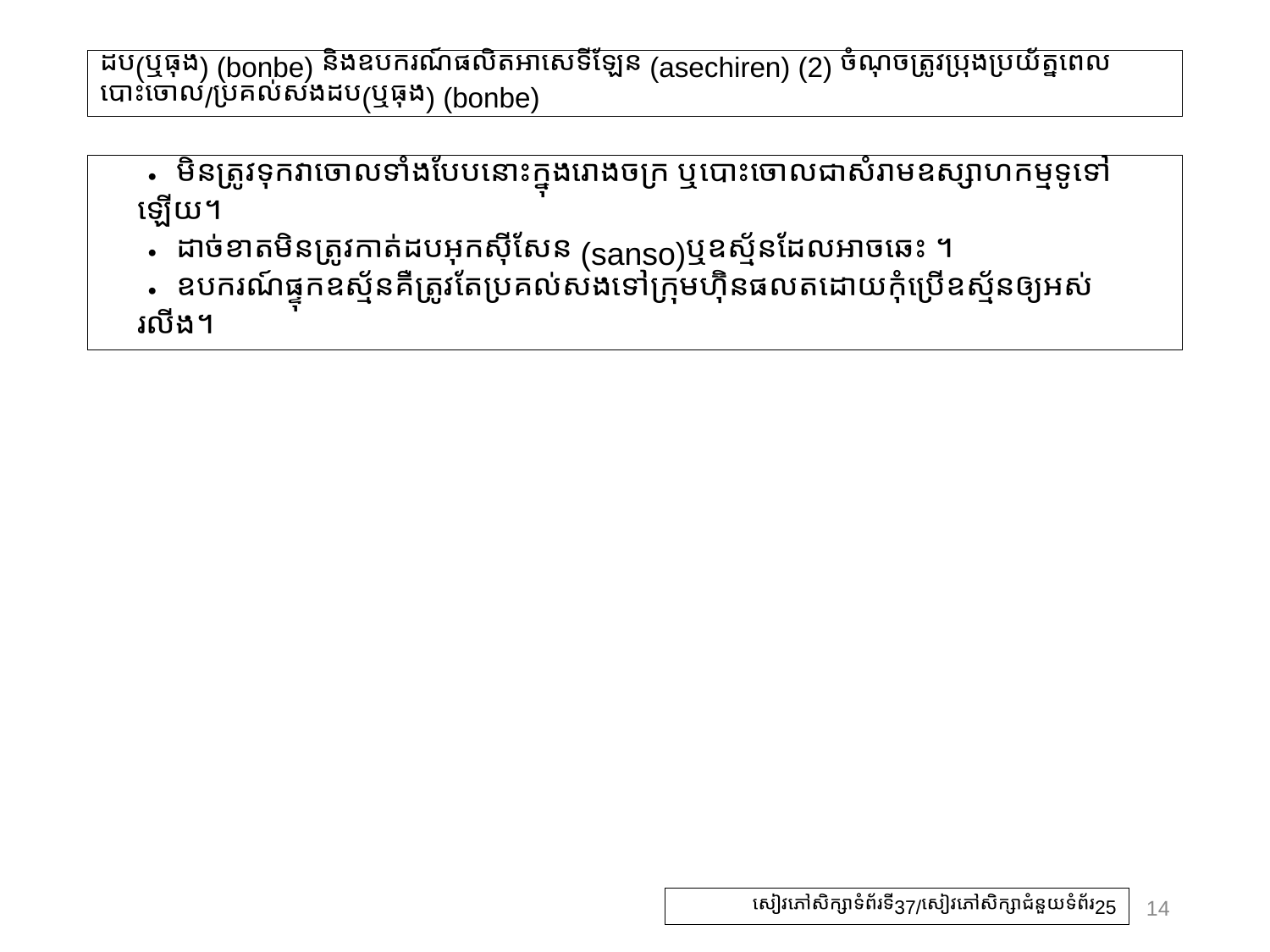

# ដប(ឬធុង) (bonbe) និងឧបករណ៍ផលិតអាសេទីឡែន (asechiren) (2) ចំណុចត្រូវប្រុងប្រយ័ត្នពេលបោះចោល/ប្រគល់សងដប(ឬធុង) (bonbe)
・មិនត្រូវទុកវាចោលទាំងបែបនោះក្នុងរោងចក្រ ឬបោះចោលជាសំរាមឧស្សាហកម្មទូទៅឡើយ។
・ដាច់ខាតមិនត្រូវកាត់ដបអុកស៊ីសែន​ (sanso)ឬឧស្ម័នដែលអាចឆេះ ។
・ឧបករណ៍ផ្ទុកឧស្ម័នគឺត្រូវតែប្រគល់សងទៅក្រុមហ៊ុនផលិតដោយកុំប្រើឧស្ម័នឲ្យអស់រលីង។
14
សៀវភៅសិក្សាទំព័រទី37/សៀវភៅសិក្សាជំនួយទំព័រ25